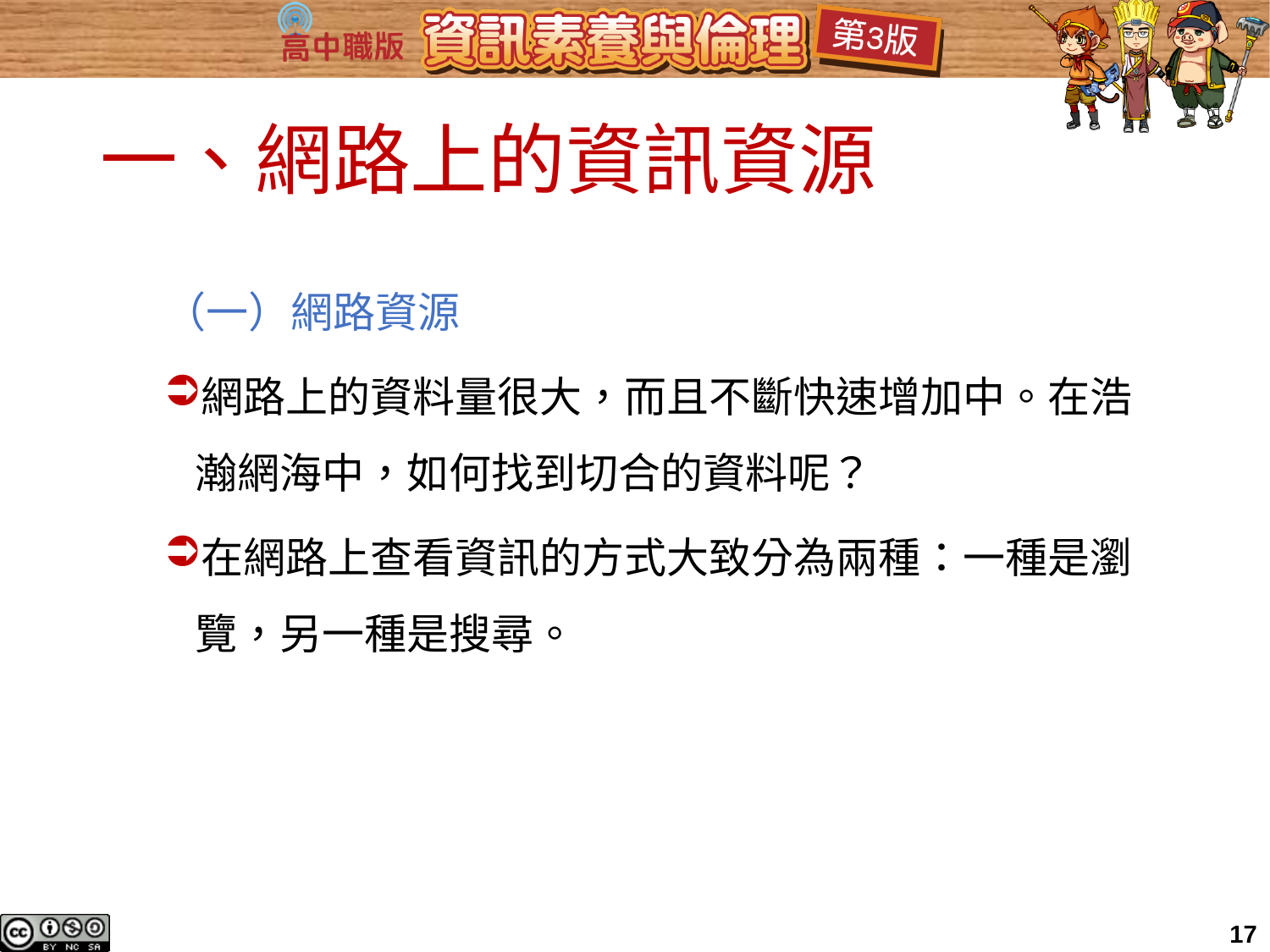

# 一、網路上的資訊資源
（一）網路資源
網路上的資料量很大，而且不斷快速增加中。在浩瀚網海中，如何找到切合的資料呢？
在網路上查看資訊的方式大致分為兩種：一種是瀏覽，另一種是搜尋。

17